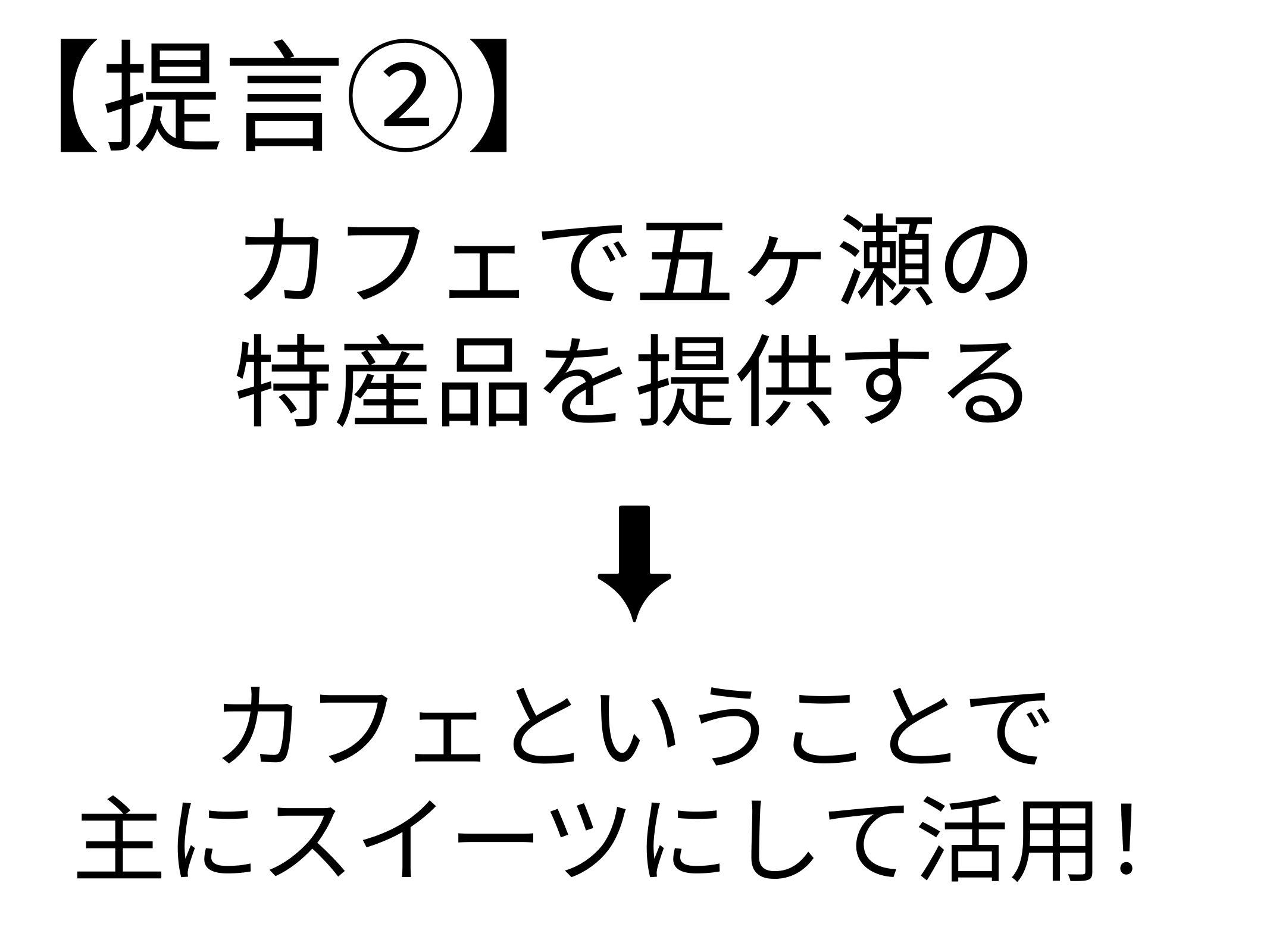

【提言②】
カフェで五ヶ瀬の
特産品を提供する
⬇︎
カフェということで
主にスイーツにして活用！